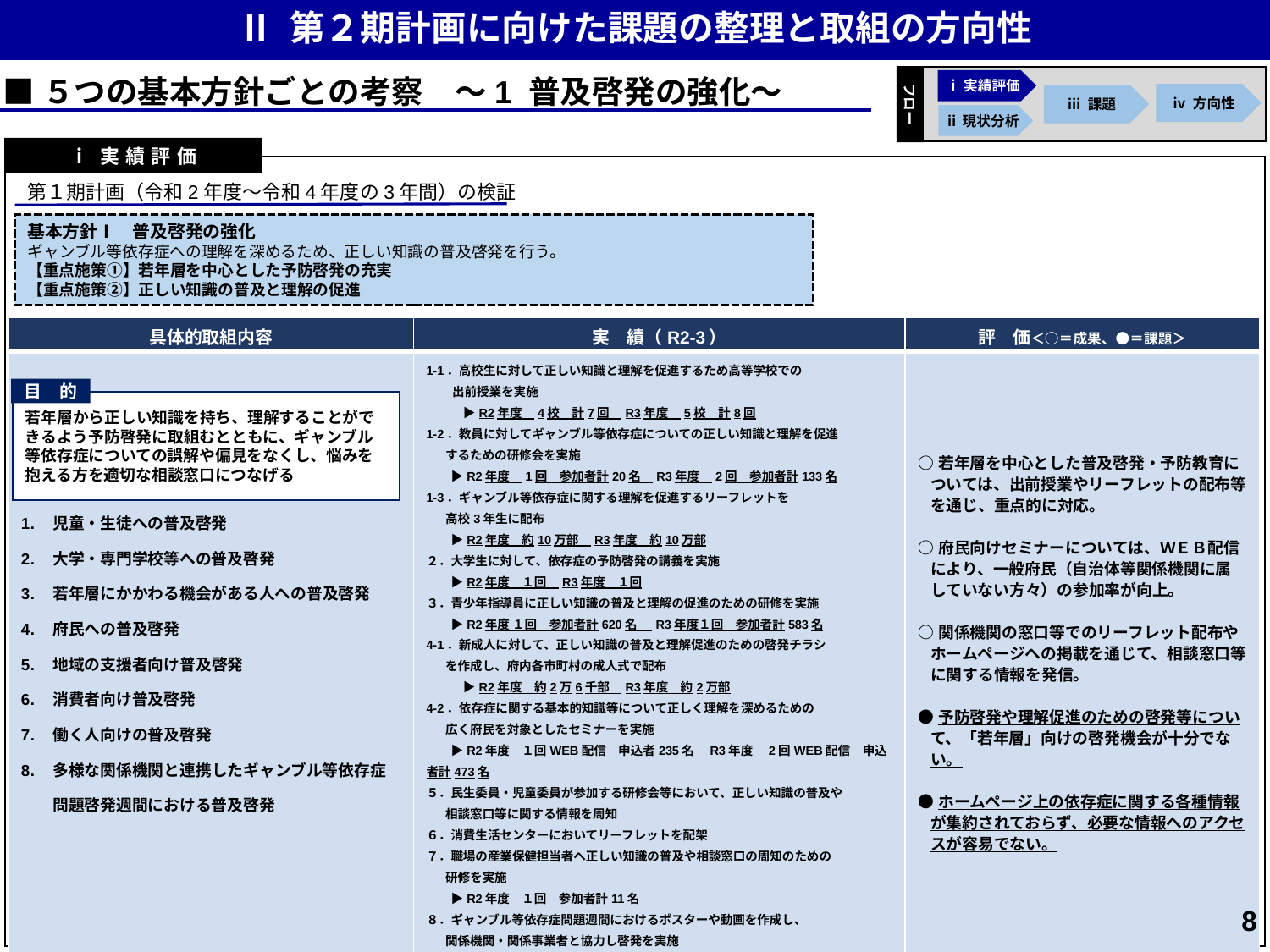

Ⅱ 第２期計画に向けた課題の整理と取組の方向性
フロー

ⅰ実績評価
ⅳ 方向性
ⅲ 課題
ⅱ現状分析
■５つの基本方針ごとの考察　～1 普及啓発の強化～
ⅰ実績評価

第１期計画（令和2年度～令和4年度の3年間）の検証
基本方針Ⅰ　普及啓発の強化
ギャンブル等依存症への理解を深めるため、正しい知識の普及啓発を行う。
【重点施策①】若年層を中心とした予防啓発の充実
【重点施策②】正しい知識の普及と理解の促進
| 具体的取組内容 | 実　績（R2-3） | 評　価＜○＝成果、●＝課題＞ |
| --- | --- | --- |
| 児童・生徒への普及啓発 大学・専門学校等への普及啓発 若年層にかかわる機会がある人への普及啓発 府民への普及啓発 地域の支援者向け普及啓発 消費者向け普及啓発 働く人向けの普及啓発 多様な関係機関と連携したギャンブル等依存症 問題啓発週間における普及啓発 | 1-1．高校生に対して正しい知識と理解を促進するため高等学校での 　出前授業を実施 　　　▶R2年度　4校　計7回　R3年度　5校　計8回 1-2．教員に対してギャンブル等依存症についての正しい知識と理解を促進 するための研修会を実施 　　▶R2年度　1回　参加者計20名　R3年度　2回　参加者計133名 1-3．ギャンブル等依存症に関する理解を促進するリーフレットを 高校3年生に配布 　　▶R2年度　約10万部　R3年度　約10万部 ２．大学生に対して、依存症の予防啓発の講義を実施 　　▶R2年度　１回　R3年度　１回 ３．青少年指導員に正しい知識の普及と理解の促進のための研修を実施 　　▶R2年度 １回　参加者計620名 　R3年度１回　参加者計583名 4-1．新成人に対して、正しい知識の普及と理解促進のための啓発チラシ を作成し、府内各市町村の成人式で配布 　　　▶R2年度　約2万6千部　R3年度　約2万部 4-2．依存症に関する基本的知識等について正しく理解を深めるための 広く府民を対象としたセミナーを実施 　　▶R2年度　１回WEB配信　申込者235名　R3年度　2回WEB配信　申込者計473名 ５．民生委員・児童委員が参加する研修会等において、正しい知識の普及や 相談窓口等に関する情報を周知 ６．消費生活センターにおいてリーフレットを配架 ７．職場の産業保健担当者へ正しい知識の普及や相談窓口の周知のための 研修を実施 　　▶R2年度　１回　参加者計11名 ８．ギャンブル等依存症問題週間におけるポスターや動画を作成し、 関係機関・関係事業者と協力し啓発を実施 | ○若年層を中心とした普及啓発・予防教育については、出前授業やリーフレットの配布等を通じ、重点的に対応。 ○府民向けセミナーについては、ＷＥＢ配信により、一般府民（自治体等関係機関に属していない方々）の参加率が向上。 ○関係機関の窓口等でのリーフレット配布やホームページへの掲載を通じて、相談窓口等に関する情報を発信。 ●予防啓発や理解促進のための啓発等について、「若年層」向けの啓発機会が十分でない。 ●ホームページ上の依存症に関する各種情報が集約されておらず、必要な情報へのアクセスが容易でない。 |
目　的
若年層から正しい知識を持ち、理解することができるよう予防啓発に取組むとともに、ギャンブル等依存症についての誤解や偏見をなくし、悩みを抱える方を適切な相談窓口につなげる

8